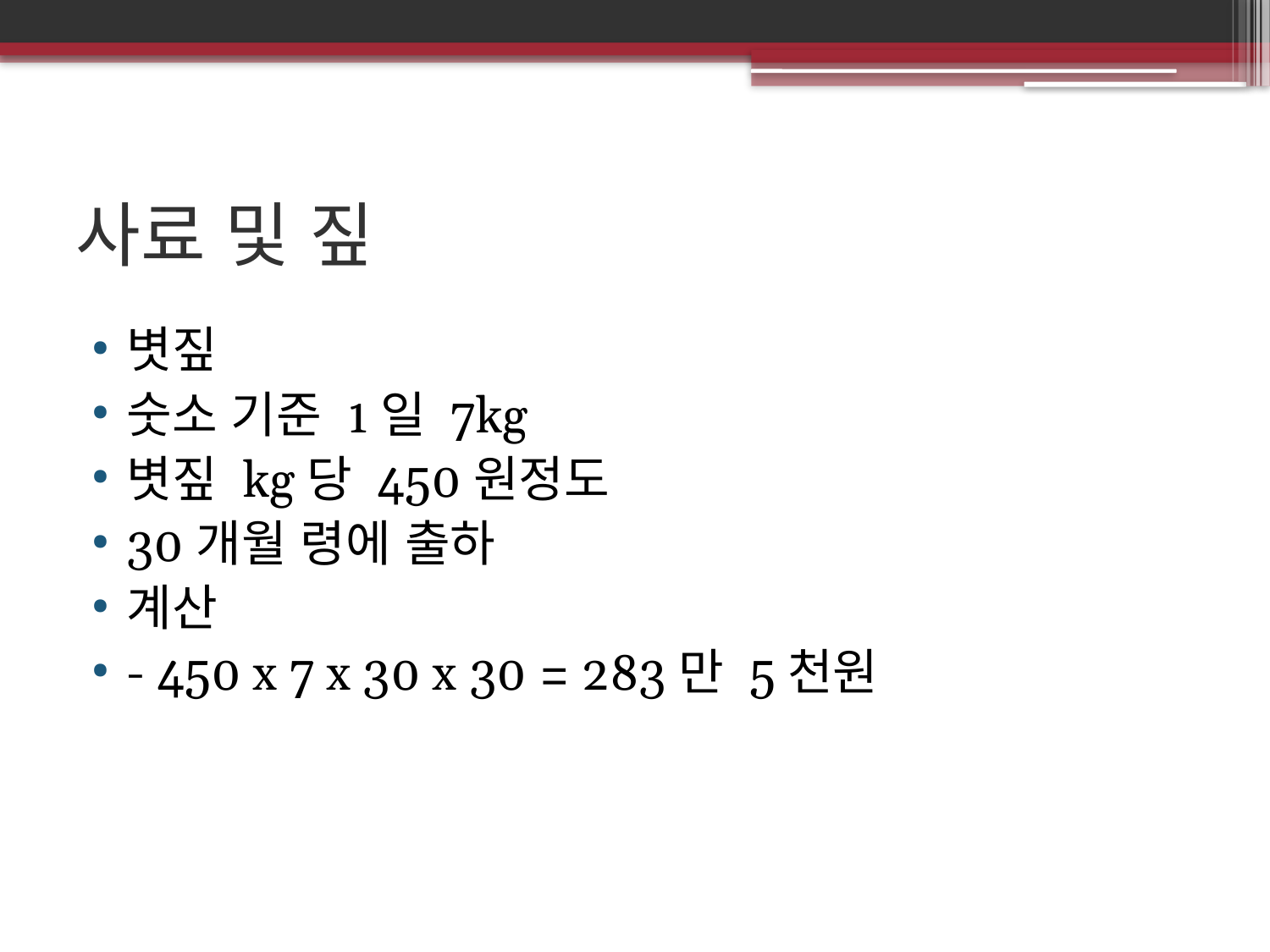

# 사료 및 짚
볏짚
숫소 기준 1일 7kg
볏짚 kg당 450원정도
30개월 령에 출하
계산
- 450 x 7 x 30 x 30 = 283만 5천원